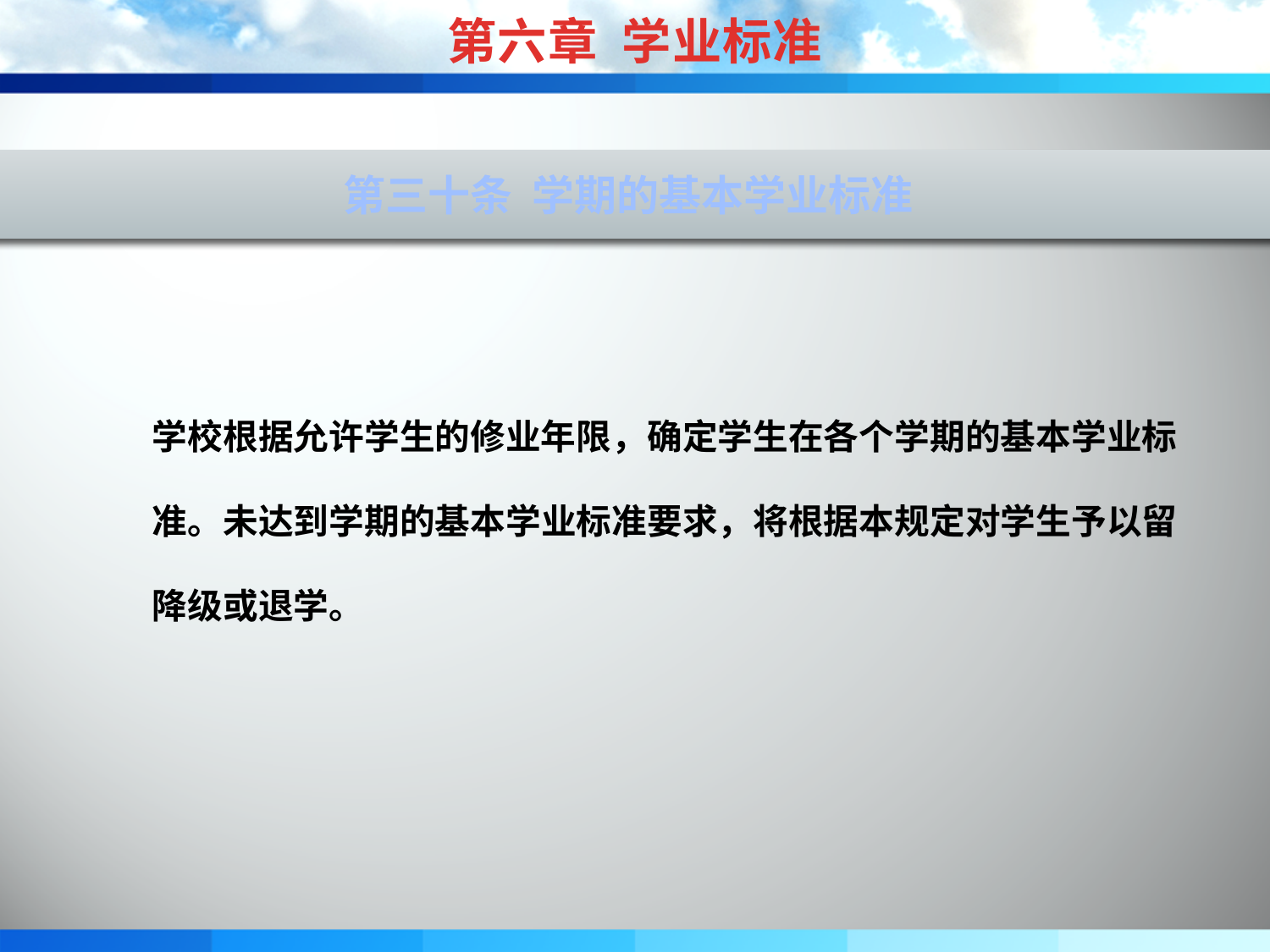

第六章  学业标准

第三十条  学期的基本学业标准

第二十九条  授予学士学位的学业标准
学校根据允许学生的修业年限，确定学生在各个学期的基本学业标准。未达到学期的基本学业标准要求，将根据本规定对学生予以留降级或退学。